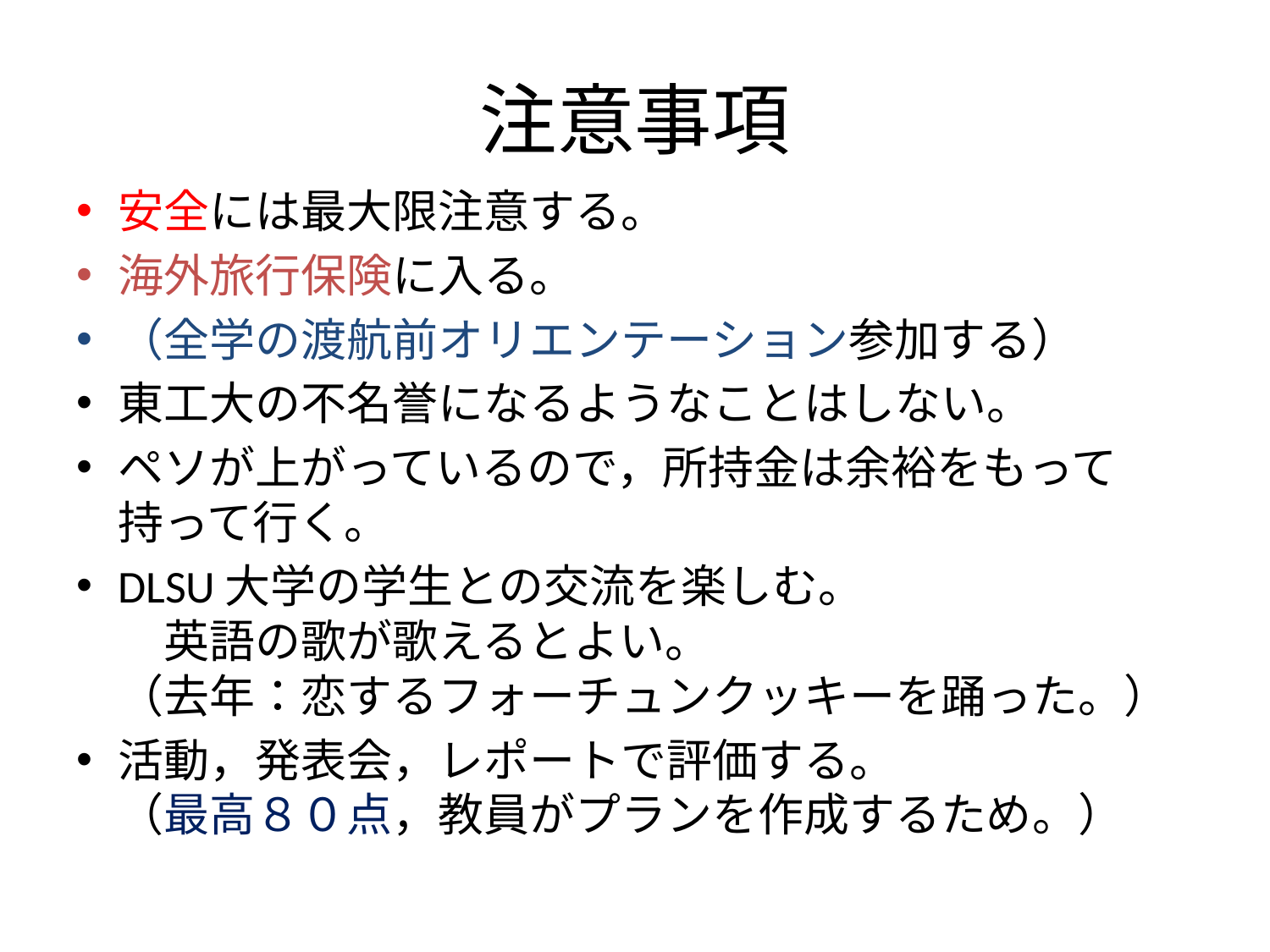

# 注意事項
安全には最大限注意する。
海外旅行保険に入る。
（全学の渡航前オリエンテーション参加する）
東工大の不名誉になるようなことはしない。
ペソが上がっているので，所持金は余裕をもって持って行く。
DLSU大学の学生との交流を楽しむ。
　英語の歌が歌えるとよい。
（去年：恋するフォーチュンクッキーを踊った。）
活動，発表会，レポートで評価する。
（最高８０点，教員がプランを作成するため。）